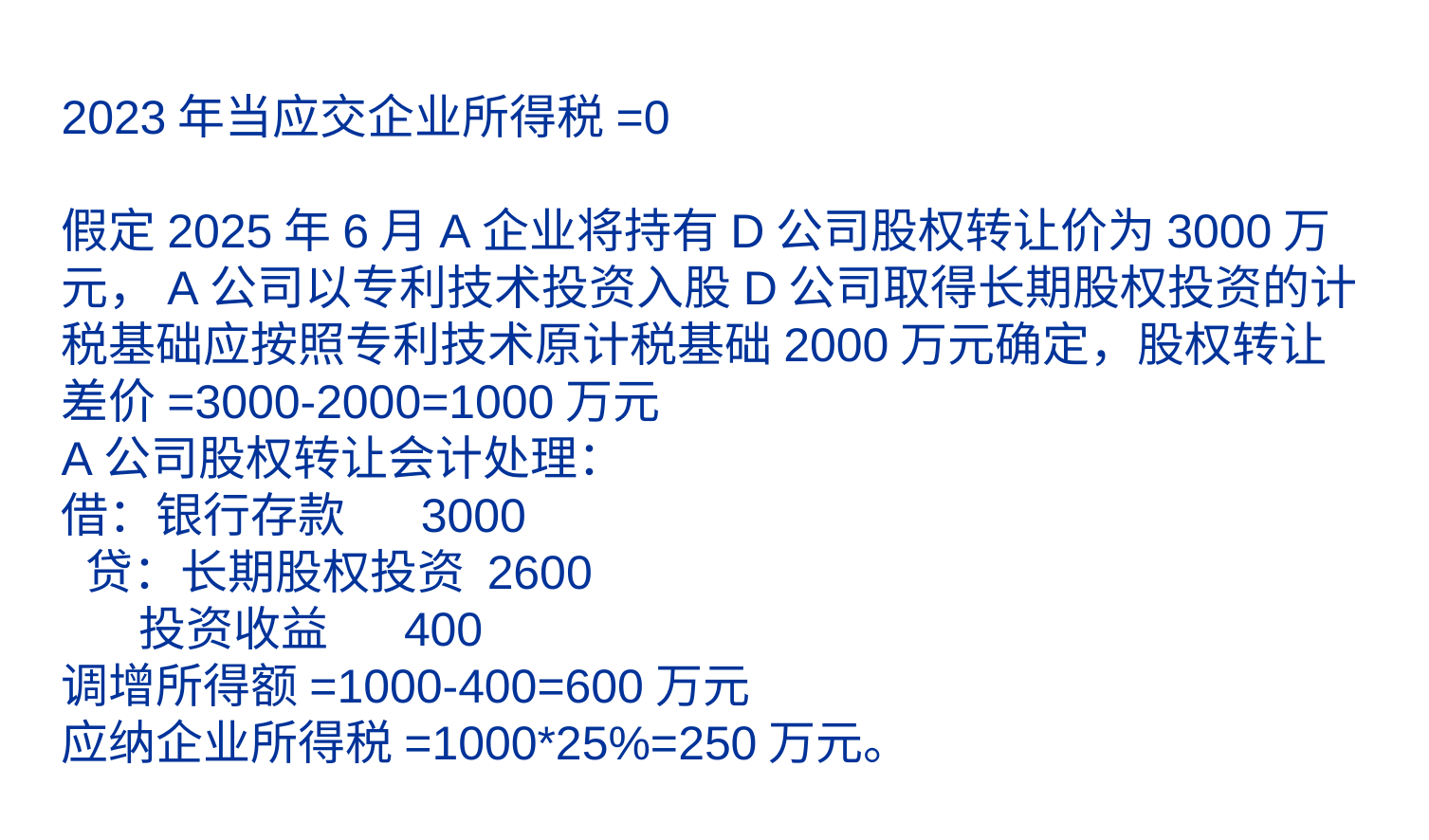

# 2023年当应交企业所得税=0 假定2025年6月A企业将持有D公司股权转让价为3000万元，A公司以专利技术投资入股D公司取得长期股权投资的计税基础应按照专利技术原计税基础2000万元确定，股权转让差价=3000-2000=1000万元 A公司股权转让会计处理： 借：银行存款      3000 贷：长期股权投资 2600 投资收益      400 调增所得额=1000-400=600万元 应纳企业所得税=1000*25%=250万元。